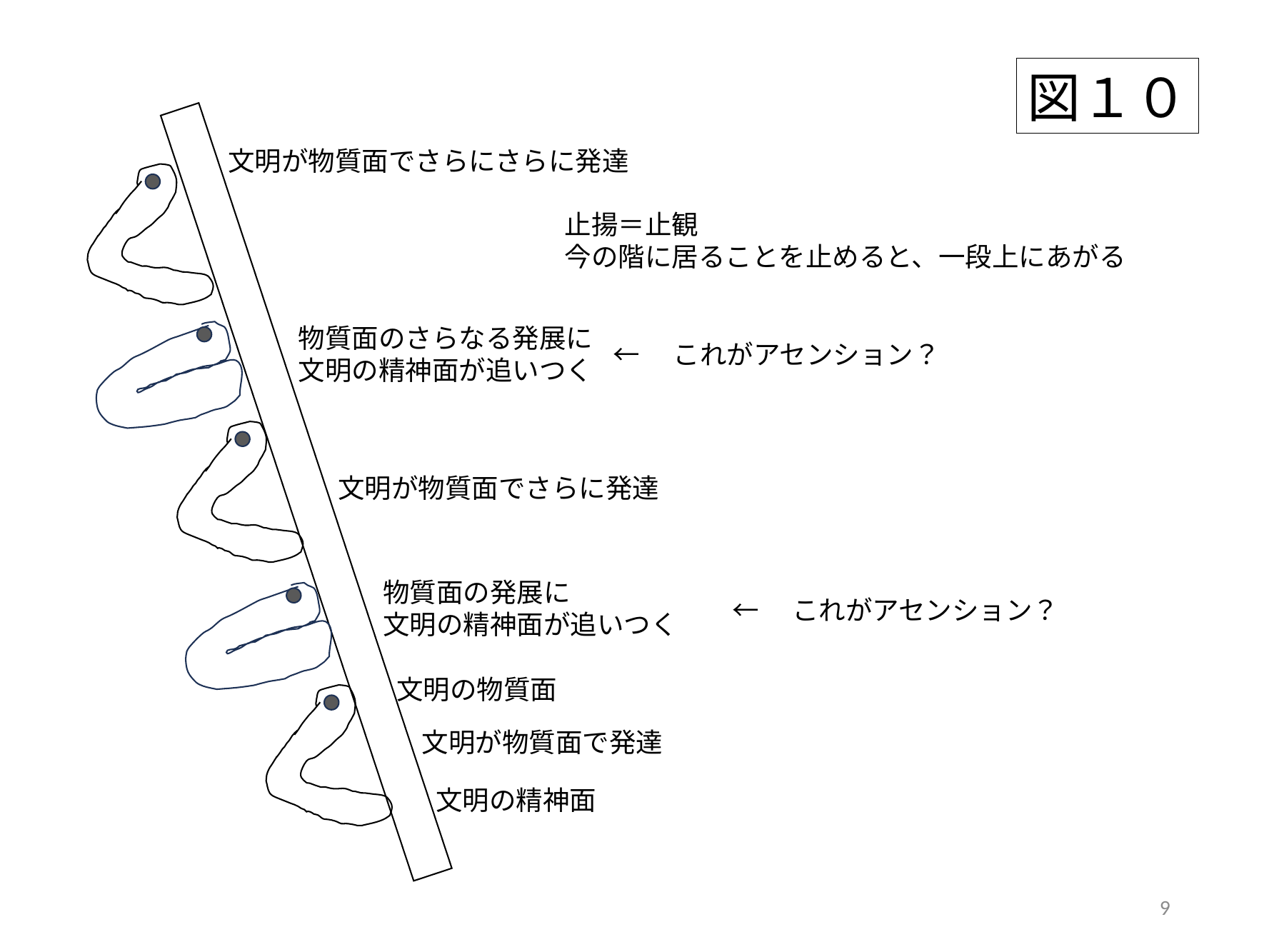

図１０

文明が物質面でさらにさらに発達

物質面のさらなる発展に
文明の精神面が追いつく

文明が物質面でさらに発達
物質面の発展に
文明の精神面が追いつく

文明の物質面

文明が物質面で発達
文明の精神面
止揚＝止観
今の階に居ることを止めると、一段上にあがる
←　これがアセンション？
←　これがアセンション？
9